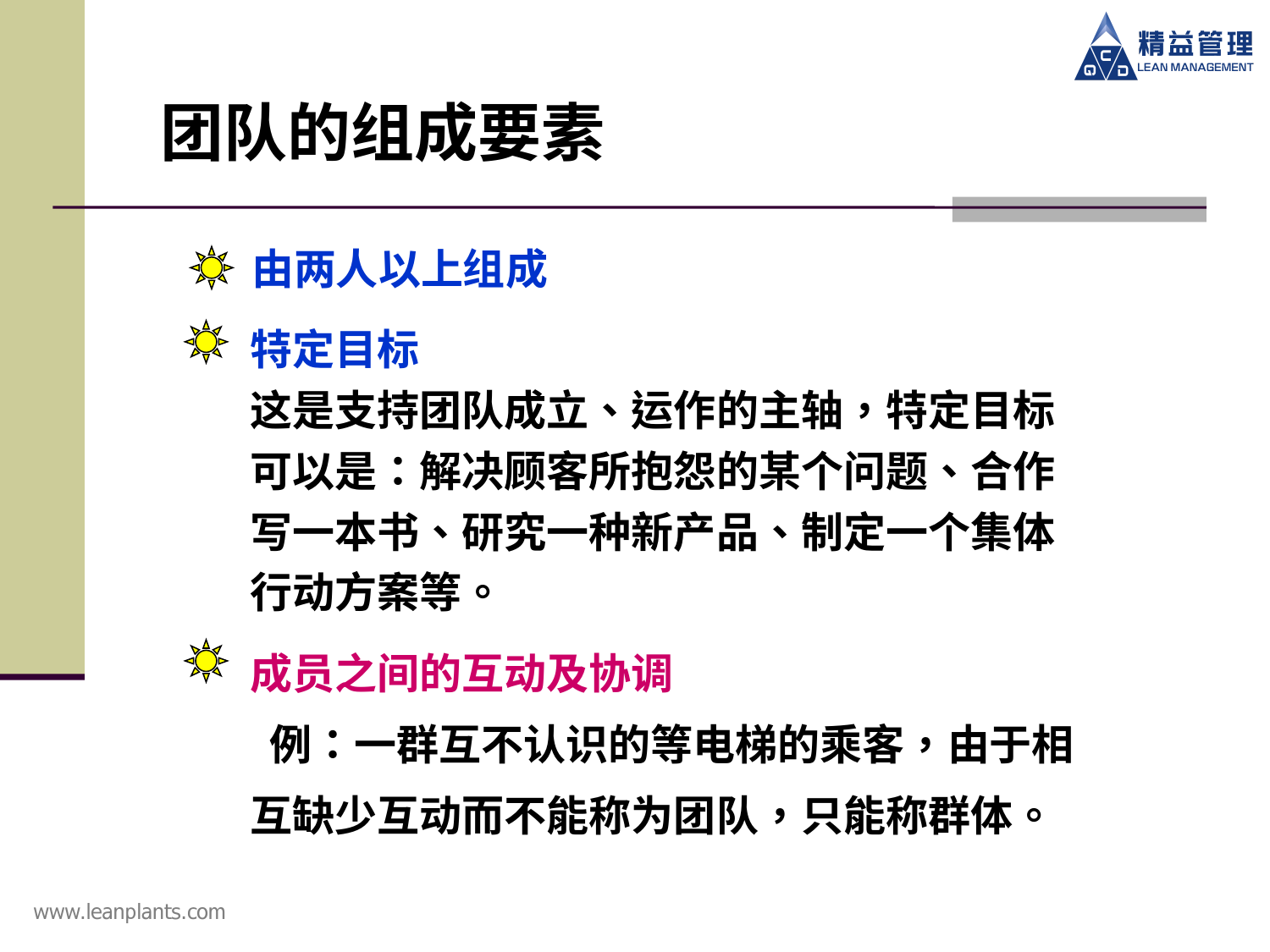

团队的组成要素
由两人以上组成

特定目标
这是支持团队成立、运作的主轴，特定目标可以是：解决顾客所抱怨的某个问题、合作写一本书、研究一种新产品、制定一个集体行动方案等。

成员之间的互动及协调
 例：一群互不认识的等电梯的乘客，由于相互缺少互动而不能称为团队，只能称群体。

11